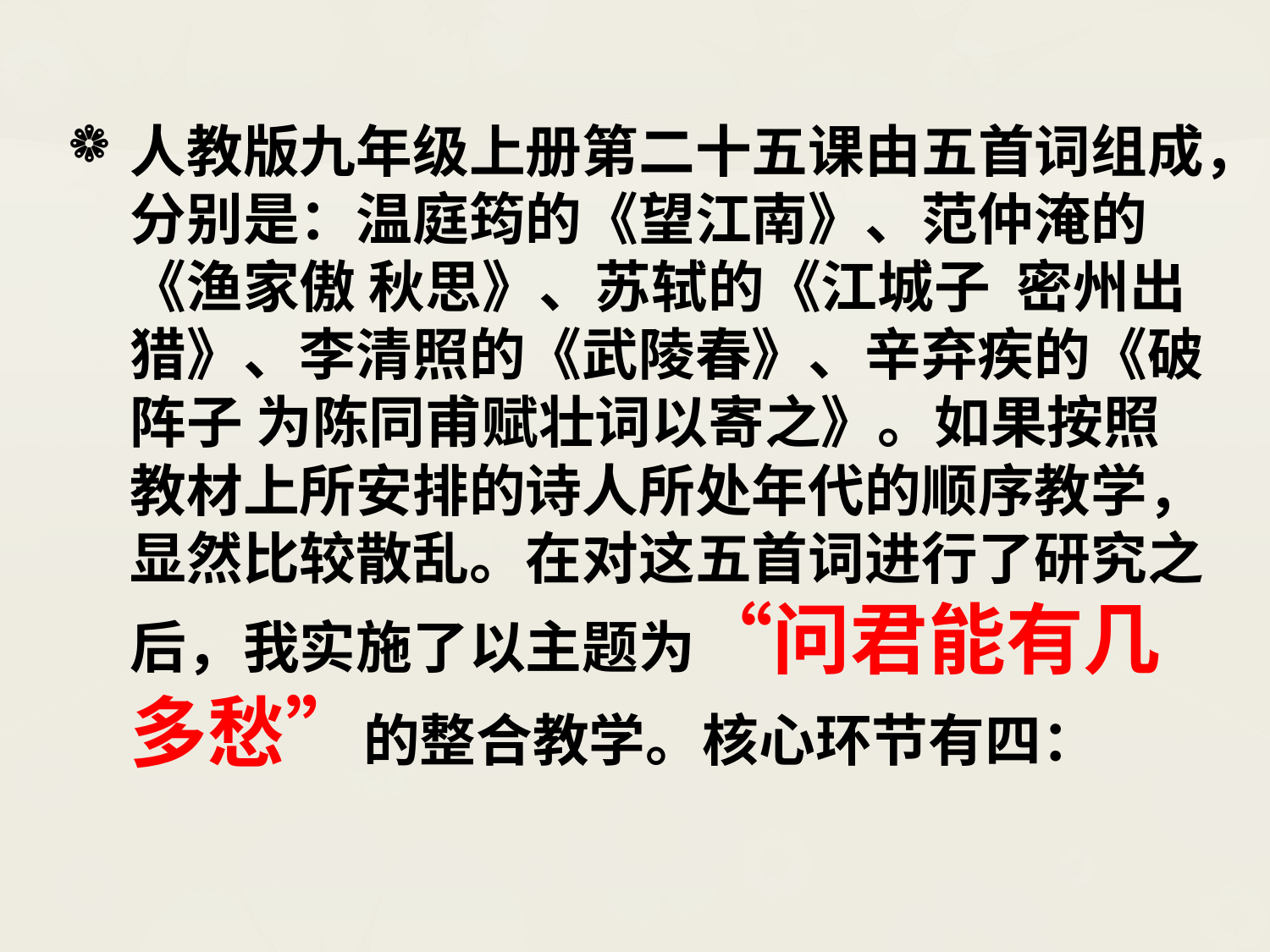

#
人教版九年级上册第二十五课由五首词组成，分别是：温庭筠的《望江南》、范仲淹的《渔家傲 秋思》、苏轼的《江城子  密州出猎》、李清照的《武陵春》、辛弃疾的《破阵子 为陈同甫赋壮词以寄之》。如果按照教材上所安排的诗人所处年代的顺序教学，显然比较散乱。在对这五首词进行了研究之后，我实施了以主题为“问君能有几多愁”的整合教学。核心环节有四：